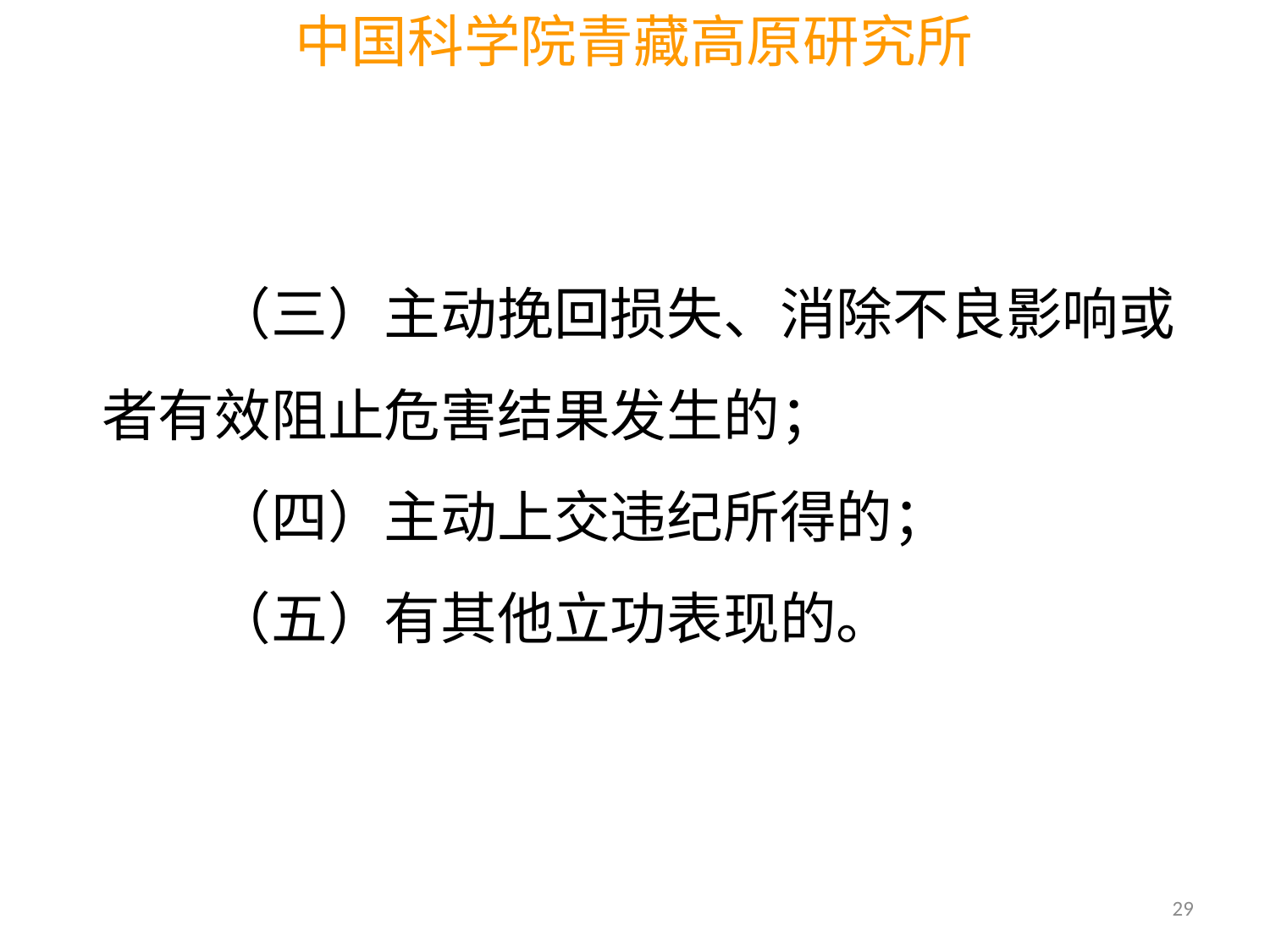

（三）主动挽回损失、消除不良影响或者有效阻止危害结果发生的；
　　（四）主动上交违纪所得的；
　　（五）有其他立功表现的。
29